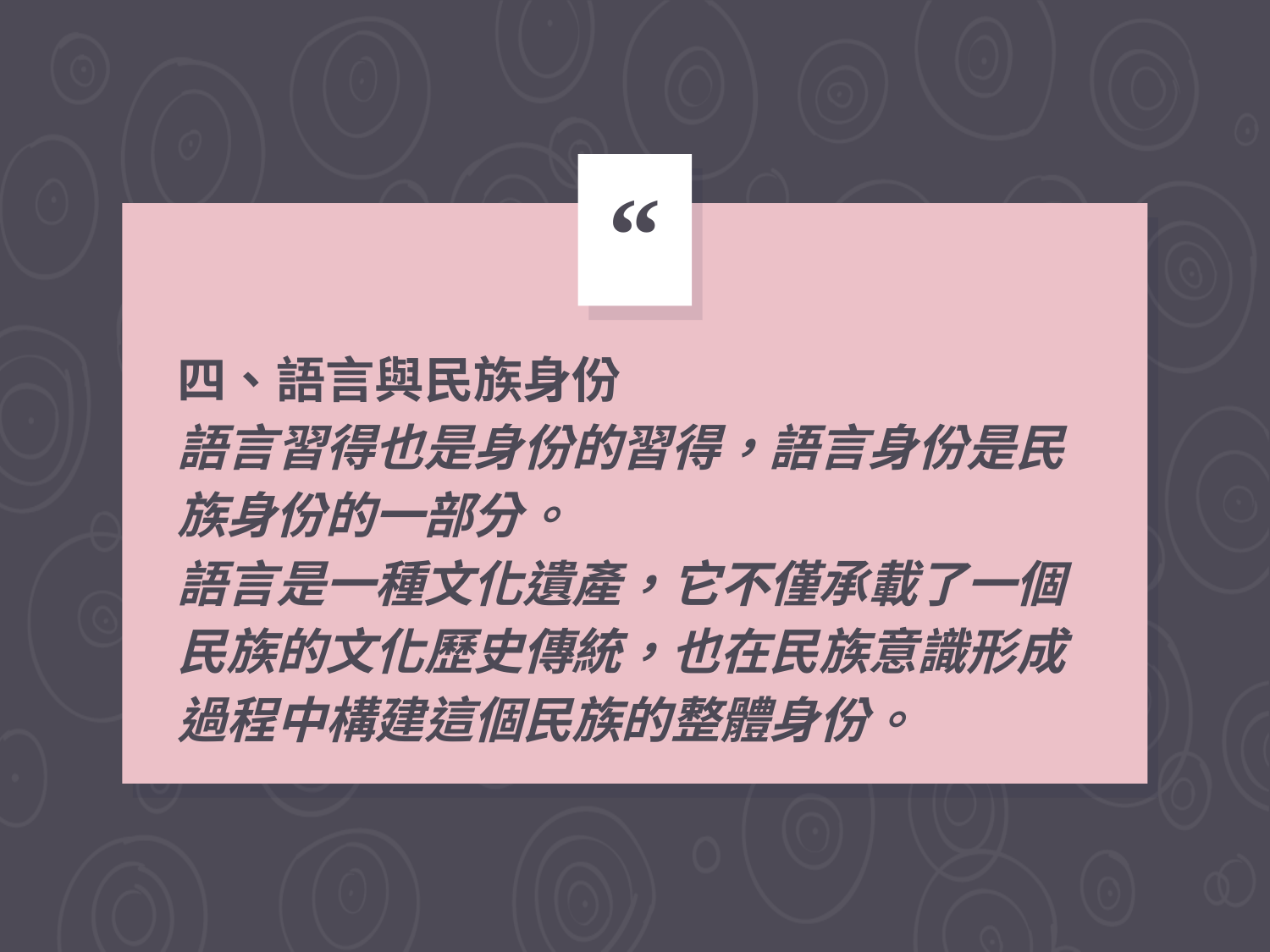

四、語言與民族身份
語言習得也是身份的習得，語言身份是民族身份的一部分。
語言是一種文化遺產，它不僅承載了一個民族的文化歷史傳統，也在民族意識形成過程中構建這個民族的整體身份。